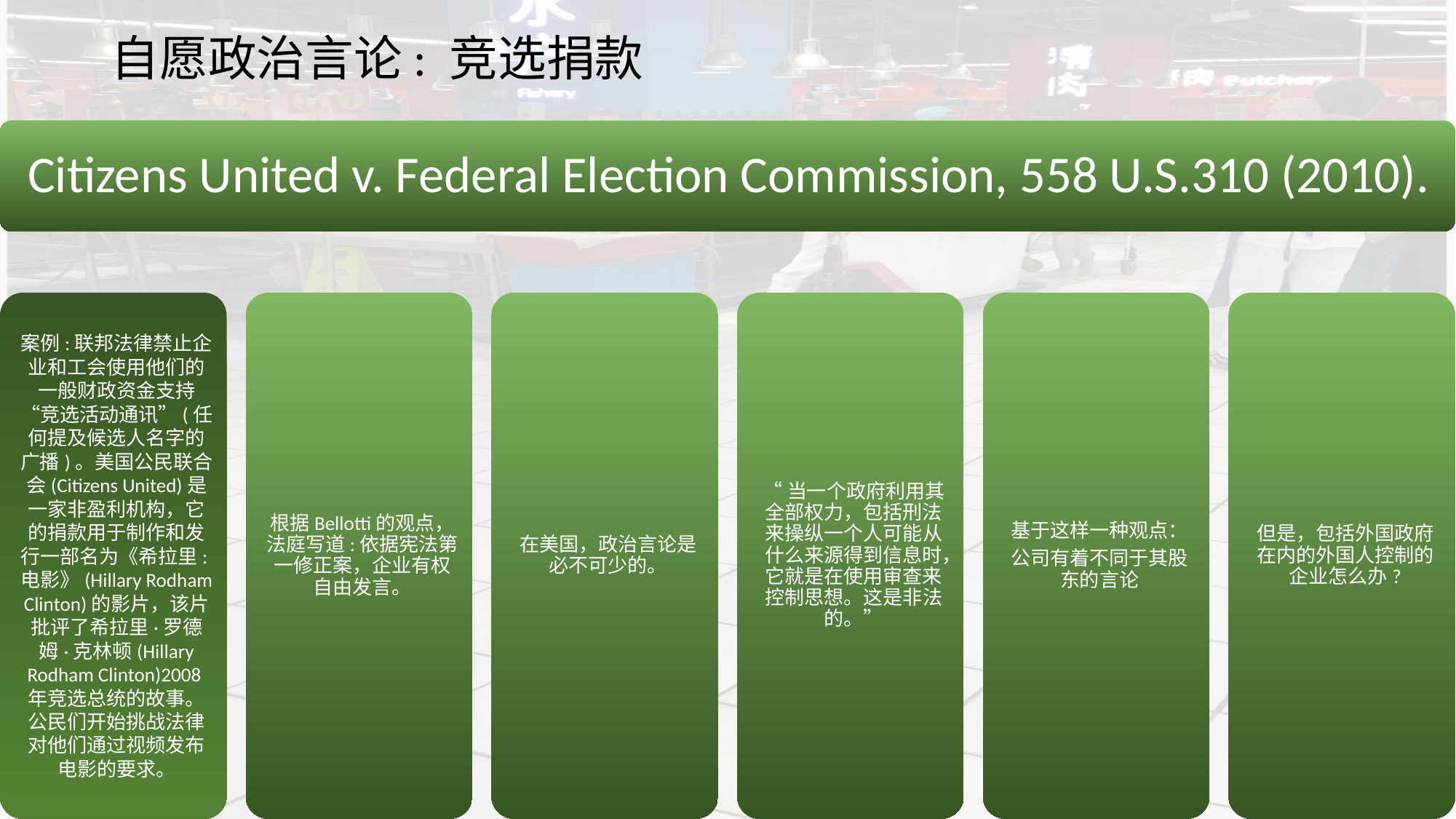

# 自愿政治言论: 竞选捐款
Citizens United v. Federal Election Commission, 558 U.S.310 (2010).
案例:联邦法律禁止企业和工会使用他们的一般财政资金支持“竞选活动通讯”(任何提及候选人名字的广播)。美国公民联合会(Citizens United)是一家非盈利机构，它的捐款用于制作和发行一部名为《希拉里:电影》(Hillary Rodham Clinton)的影片，该片批评了希拉里·罗德姆·克林顿(Hillary Rodham Clinton)2008年竞选总统的故事。公民们开始挑战法律对他们通过视频发布电影的要求。
根据Bellotti的观点，法庭写道:依据宪法第一修正案，企业有权自由发言。
在美国，政治言论是必不可少的。
“当一个政府利用其全部权力，包括刑法来操纵一个人可能从什么来源得到信息时，它就是在使用审查来控制思想。这是非法的。”
基于这样一种观点：
公司有着不同于其股东的言论
但是，包括外国政府在内的外国人控制的企业怎么办?